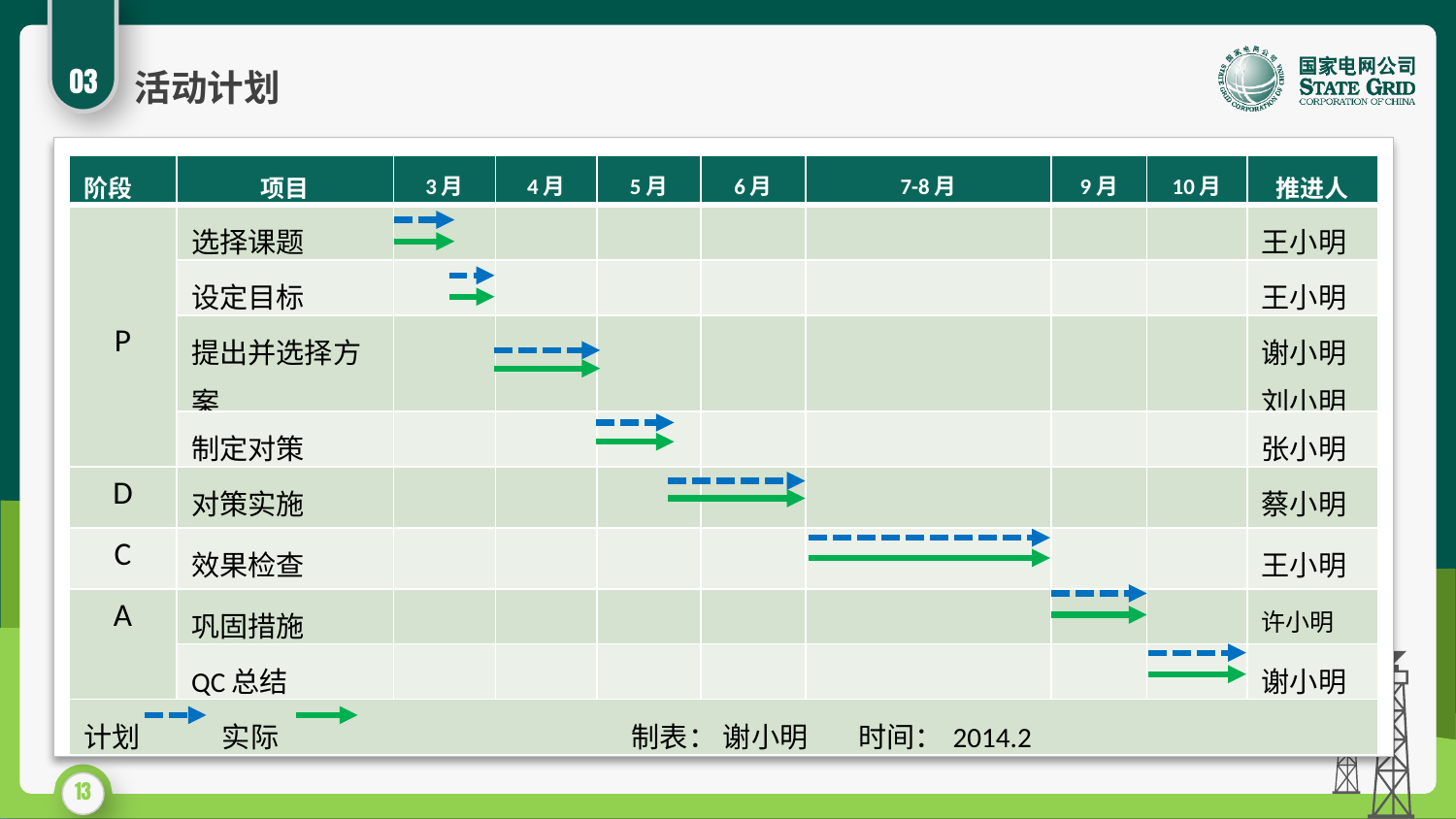

03
活动计划

| 阶段 | 项目 | 3月 | 4月 | 5月 | 6月 | 7-8月 | 9月 | 10月 | 推进人 |
| --- | --- | --- | --- | --- | --- | --- | --- | --- | --- |
| P | 选择课题 |  |  |  |  |  |  |  | 王小明 |
|  | 设定目标 |  |  |  |  |  |  |  | 王小明 |
|  | 提出并选择方案 |  |  |  |  |  |  |  | 谢小明 刘小明 |
|  | 制定对策 |  |  |  |  |  |  |  | 张小明 |
| D | 对策实施 |  |  |  |  |  |  |  | 蔡小明 |
| C | 效果检查 |  |  |  |  |  |  |  | 王小明 |
| A | 巩固措施 |  |  |  |  |  |  |  | 许小明 |
|  | QC总结 |  |  |  |  |  |  |  | 谢小明 |
| 计划 实际 制表： 谢小明 时间：2014.2 |  |  |  |  |  |  |  |  |  |
13